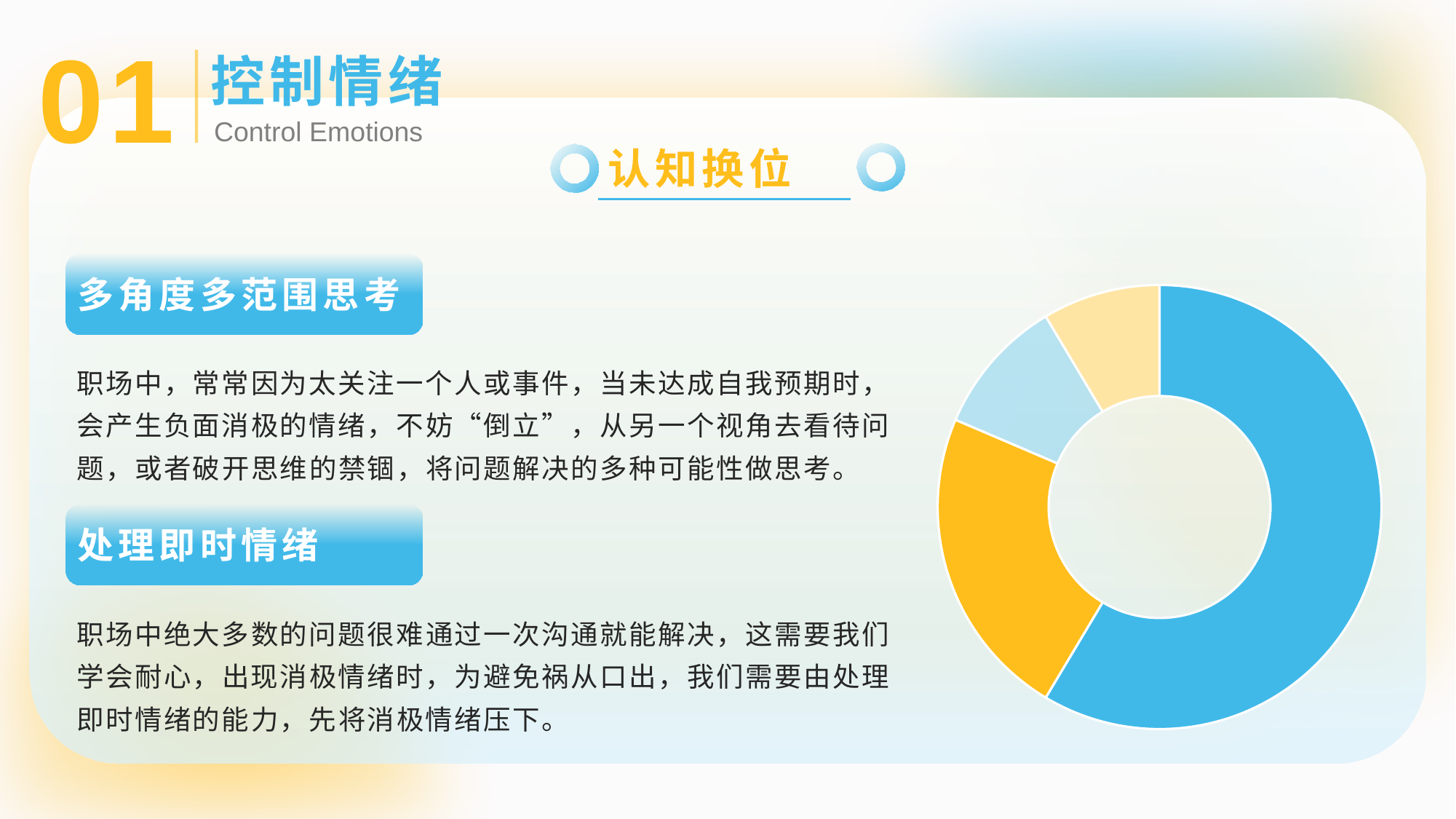

01
控制情绪
Control Emotions
认知换位

多角度多范围思考

### Chart

| Category | 销售额 |
|---|---|
| 第一季度 | 8.2 |
| 第二季度 | 3.2 |
| 第三季度 | 1.4 |
| 第四季度 | 1.2 |
职场中，常常因为太关注一个人或事件，当未达成自我预期时，会产生负面消极的情绪，不妨“倒立”，从另一个视角去看待问题，或者破开思维的禁锢，将问题解决的多种可能性做思考。

处理即时情绪
职场中绝大多数的问题很难通过一次沟通就能解决，这需要我们学会耐心，出现消极情绪时，为避免祸从口出，我们需要由处理即时情绪的能力，先将消极情绪压下。